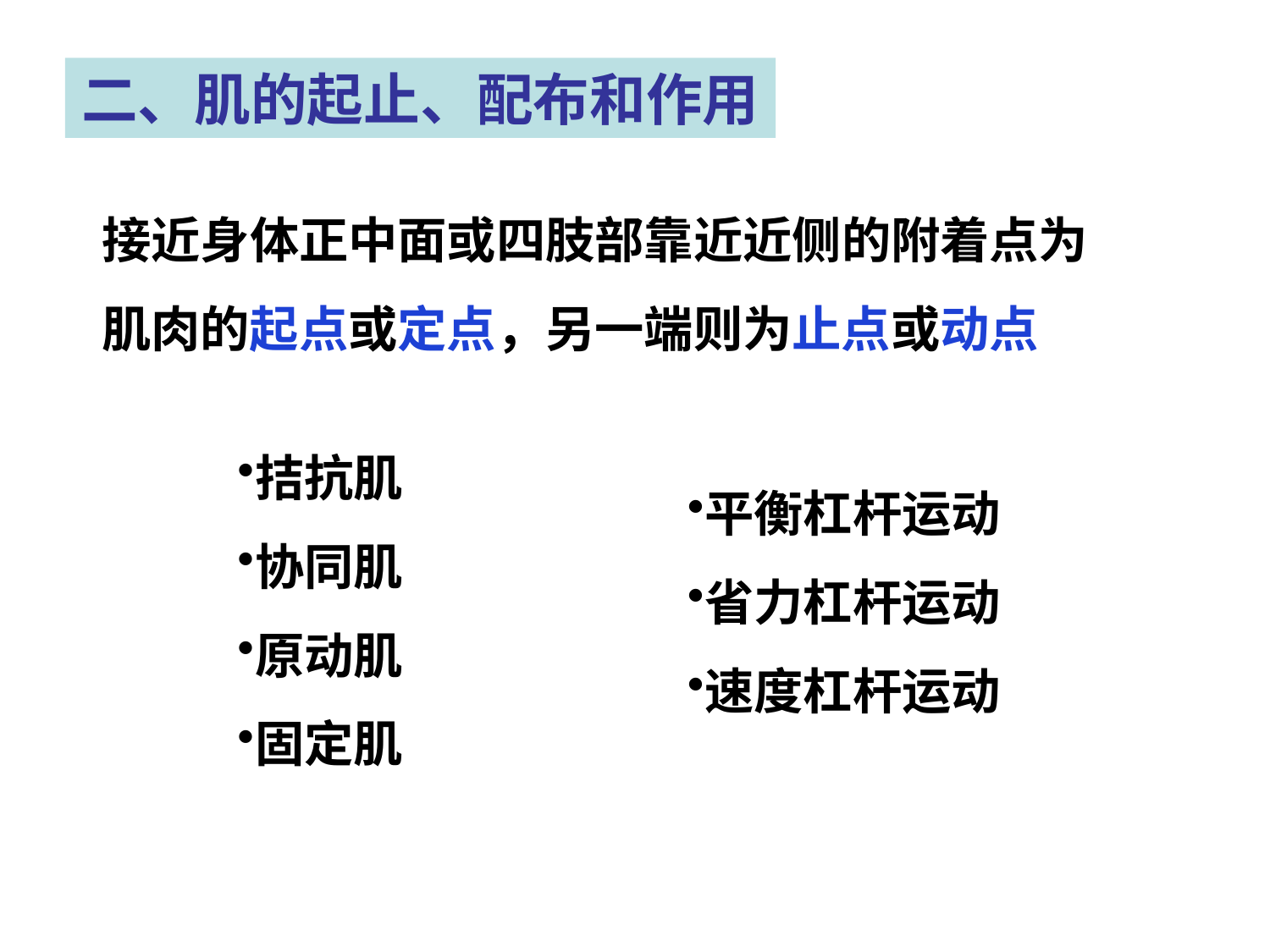

二、肌的起止、配布和作用
接近身体正中面或四肢部靠近近侧的附着点为肌肉的起点或定点，另一端则为止点或动点
拮抗肌
协同肌
原动肌
固定肌
平衡杠杆运动
省力杠杆运动
速度杠杆运动